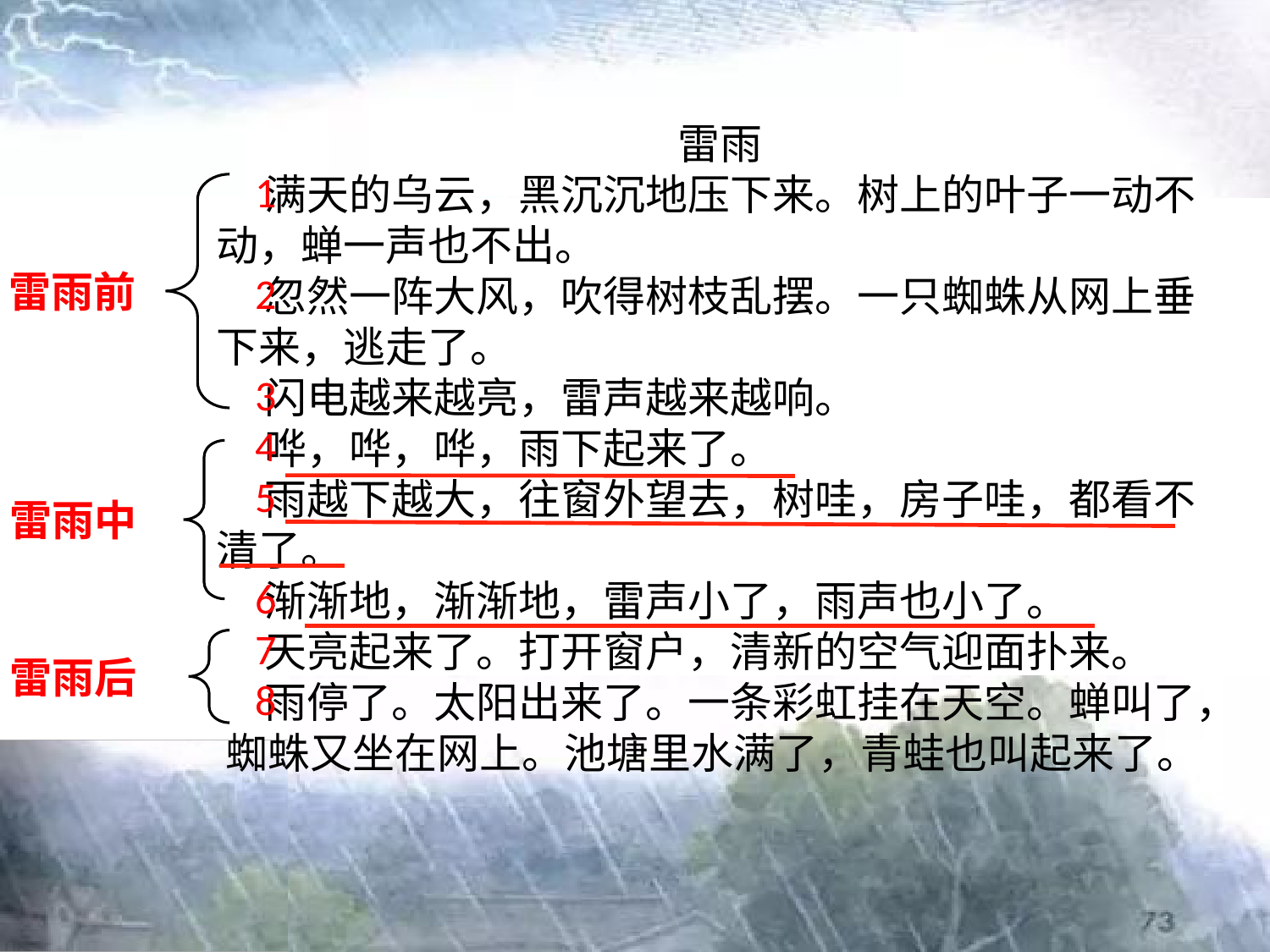

雷雨
    满天的乌云，黑沉沉地压下来。树上的叶子一动不动，蝉一声也不出。
    忽然一阵大风，吹得树枝乱摆。一只蜘蛛从网上垂下来，逃走了。
    闪电越来越亮，雷声越来越响。
    哗，哗，哗，雨下起来了。
    雨越下越大，往窗外望去，树哇，房子哇，都看不清了。
    渐渐地，渐渐地，雷声小了，雨声也小了。
    天亮起来了。打开窗户，清新的空气迎面扑来。
    雨停了。太阳出来了。一条彩虹挂在天空。蝉叫了， 蜘蛛又坐在网上。池塘里水满了，青蛙也叫起来了。
1

2

3
4
5

6
7
8

雷雨前

雷雨中

雷雨后